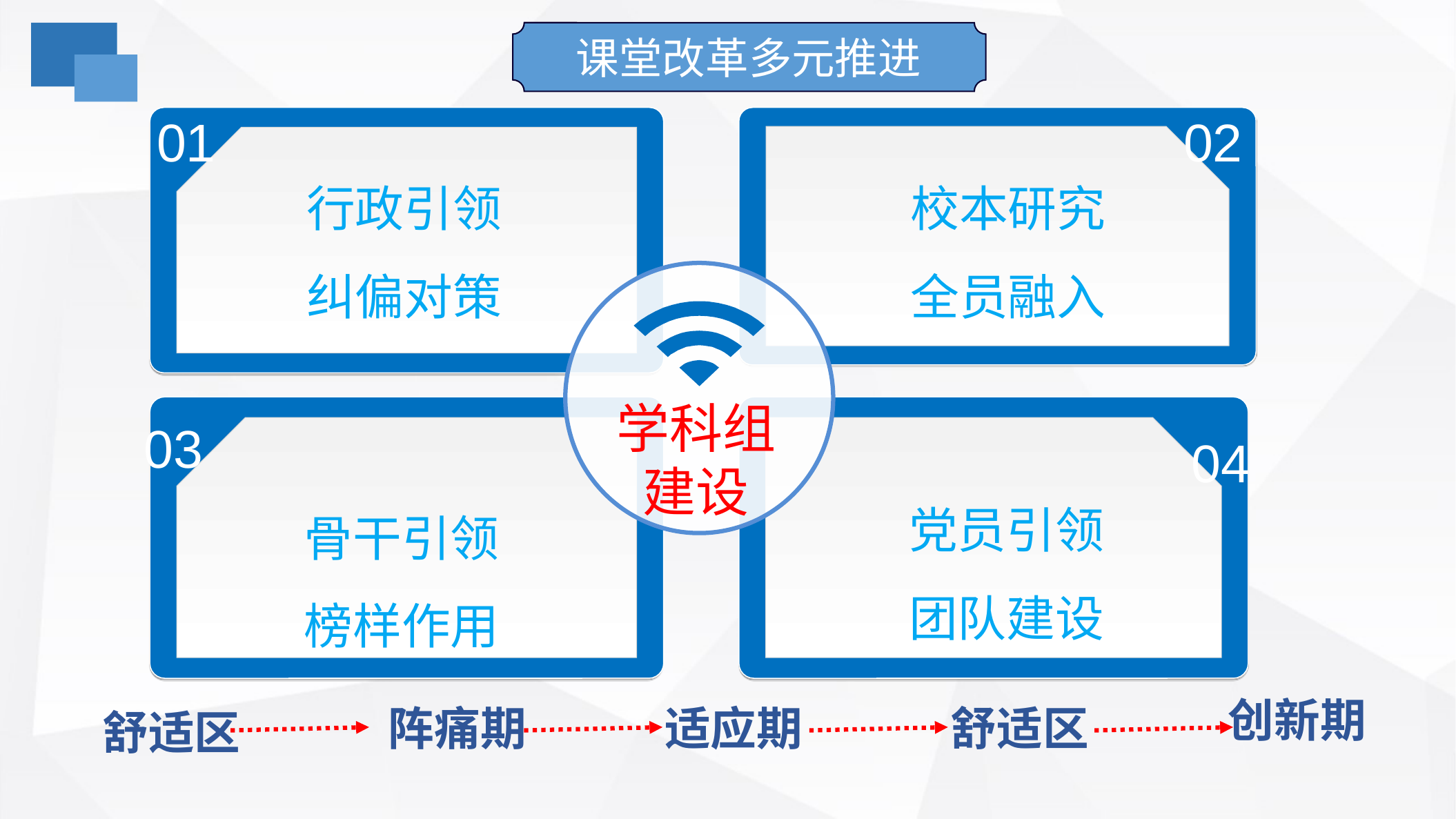

课堂改革多元推进
01
02

行政引领
纠偏对策
校本研究
全员融入

学科组
建设
04
党员引领
团队建设
骨干引领
榜样作用

03
创新期
阵痛期
适应期
舒适区
舒适区